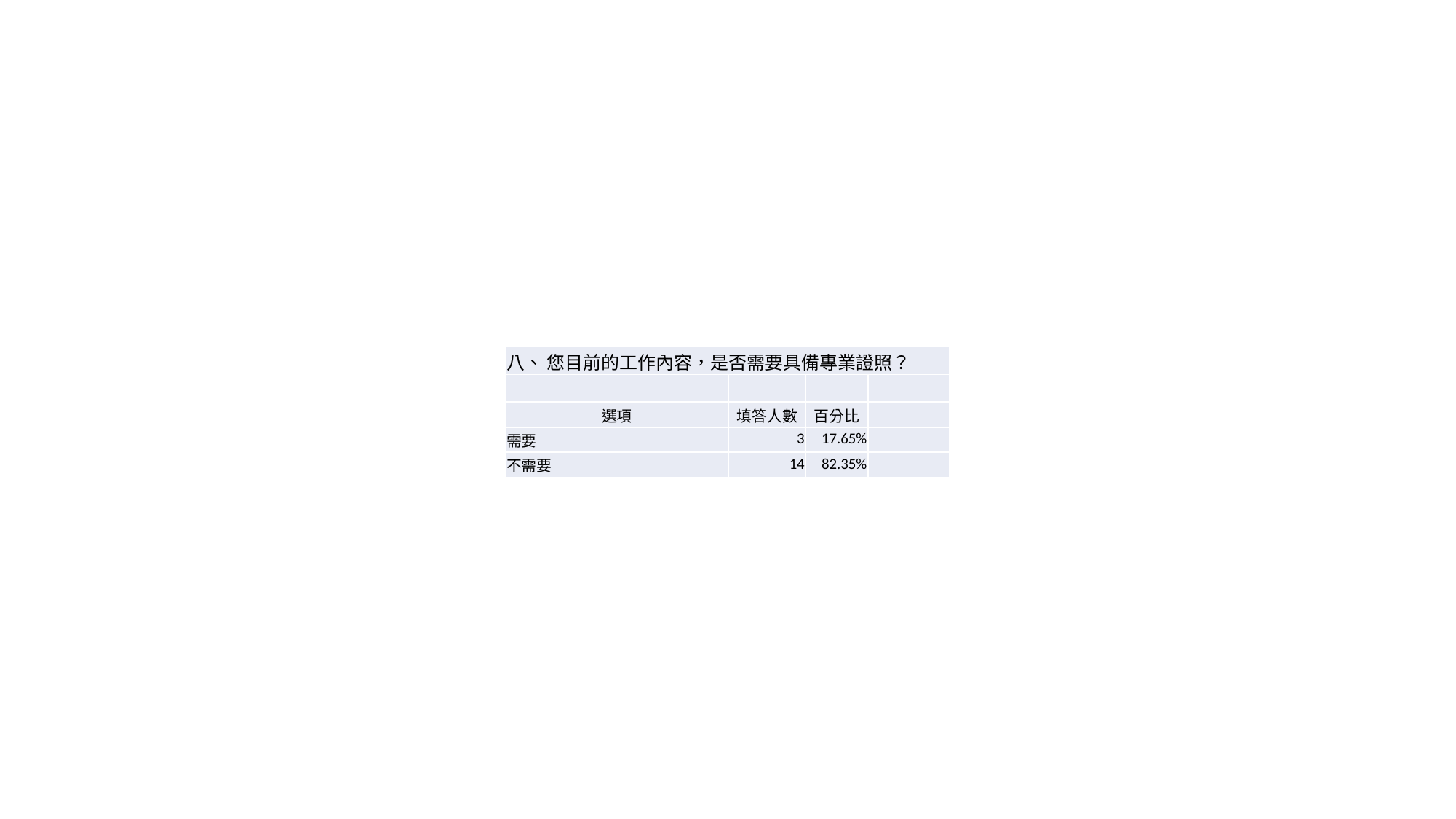

| 八、 您目前的工作內容，是否需要具備專業證照？ |  |  |  |
| --- | --- | --- | --- |
|  |  |  |  |
| 選項 | 填答人數 | 百分比 |  |
| 需要 | 3 | 17.65% |  |
| 不需要 | 14 | 82.35% |  |